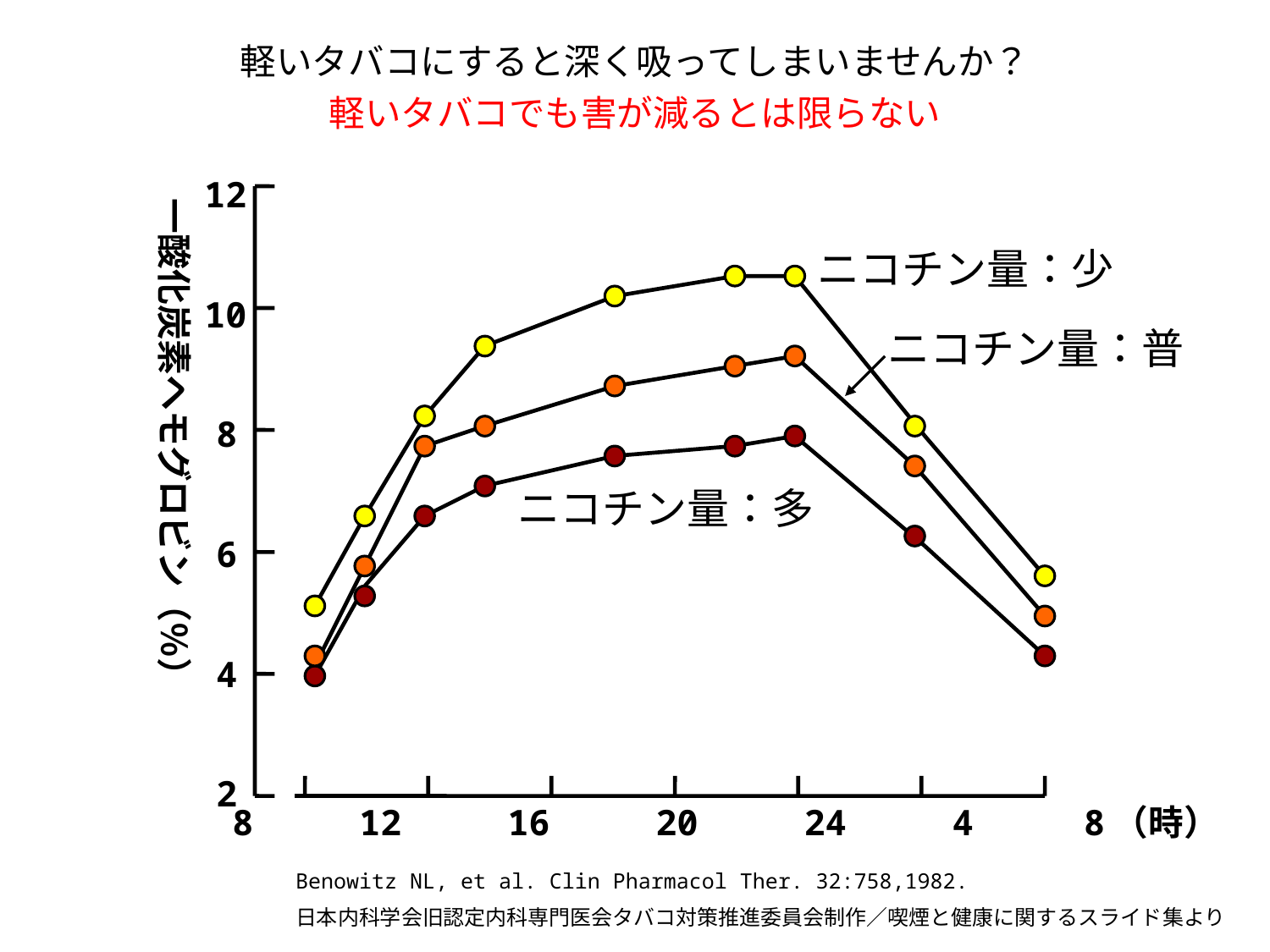

# 軽いタバコにすると深く吸ってしまいませんか？ 軽いタバコでも害が減るとは限らない
12
一酸化炭素ヘモグロビン（％）

ニコチン量：少
10
ニコチン量：普

8
ニコチン量：多
6
4
2
8     12     16     20     24     4  　  8（時）
Benowitz NL, et al. Clin Pharmacol Ther. 32:758,1982.
日本内科学会旧認定内科専門医会タバコ対策推進委員会制作／喫煙と健康に関するスライド集より